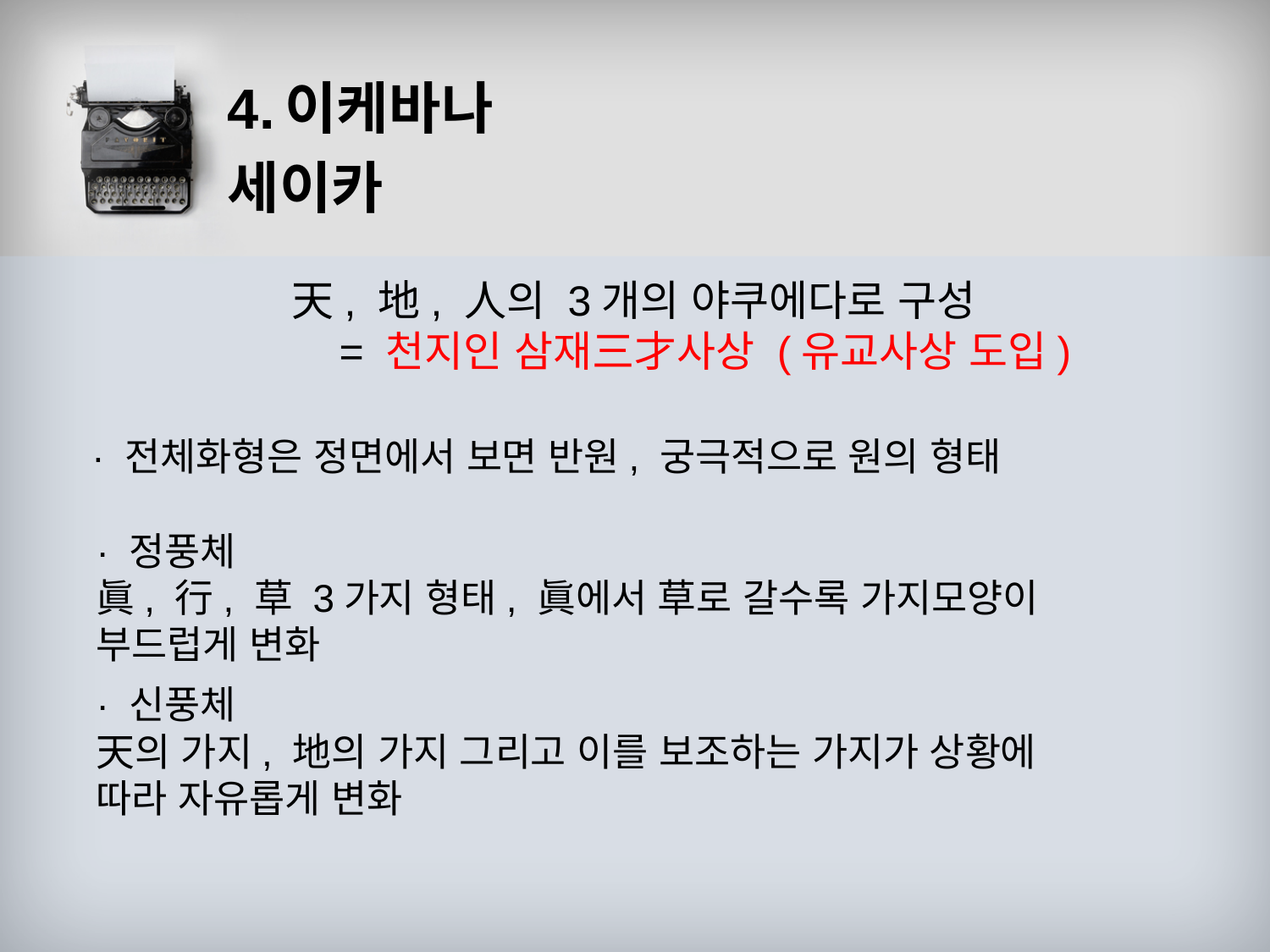

# 4.이케바나
세이카

天, 地, 人의 3개의 야쿠에다로 구성
    = 천지인 삼재三才사상 (유교사상 도입)
· 전체화형은 정면에서 보면 반원, 궁극적으로 원의 형태

· 정풍체
眞, 行, 草 3가지 형태, 眞에서 草로 갈수록 가지모양이 부드럽게 변화
· 신풍체
天의 가지, 地의 가지 그리고 이를 보조하는 가지가 상황에 따라 자유롭게 변화